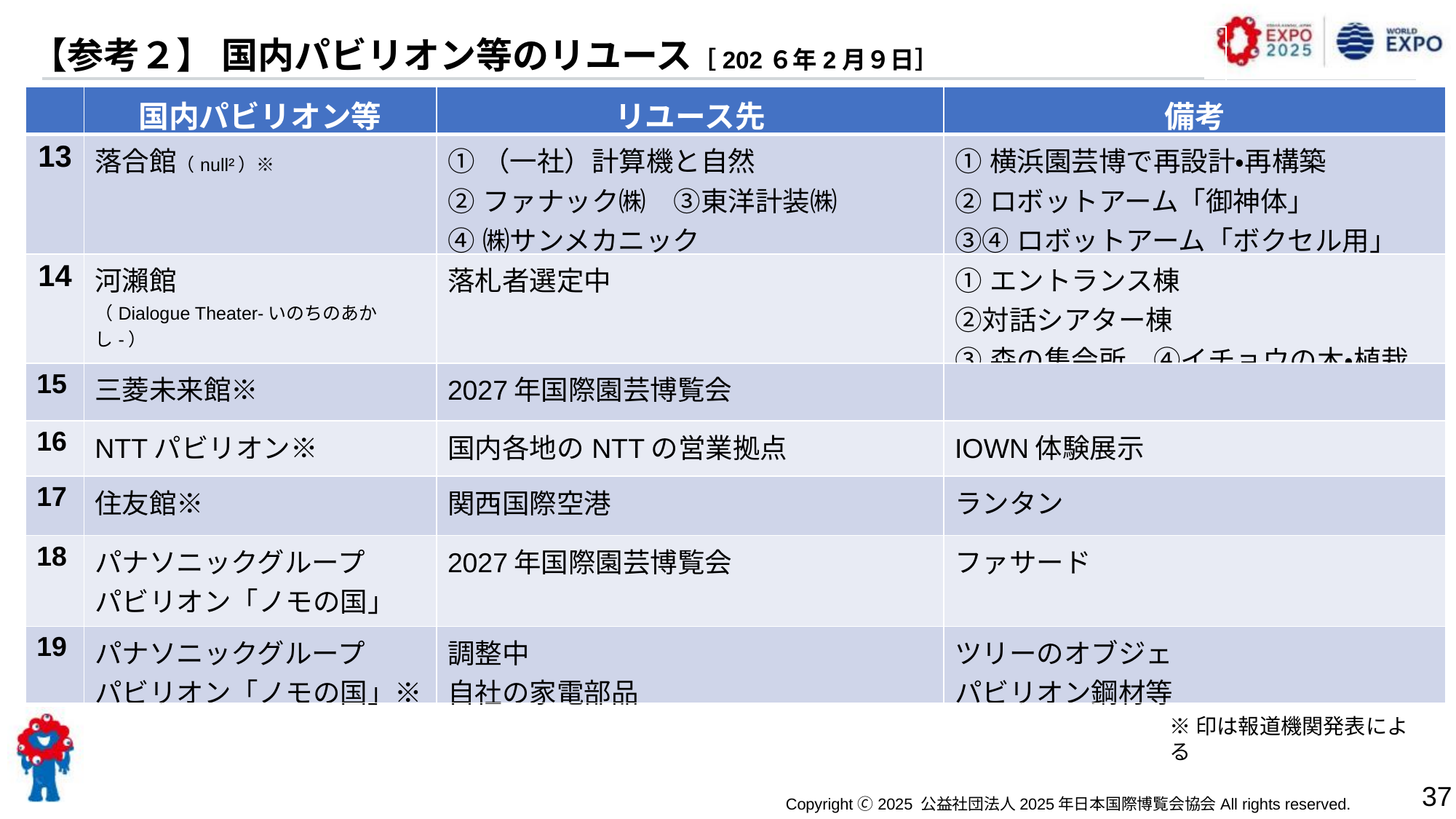

入場券販売状況（2025年８月31日時点）

【参考２】 国内パビリオン等のリユース［202６年2月９日］
|  | 国内パビリオン等 | リユース先 | 備考 |
| --- | --- | --- | --- |
| 13 | 落合館（null²）※ | ①（一社）計算機と自然 ②ファナック㈱　③東洋計装㈱ ④㈱サンメカニック | ①横浜園芸博で再設計・再構築 ②ロボットアーム「御神体」 ③④ロボットアーム「ボクセル用」 |
| 14 | 河瀨館 （Dialogue Theater-いのちのあかし-） | 落札者選定中 | ①エントランス棟 ②対話シアター棟 ③森の集会所　④イチョウの木・植栽 |
| 15 | 三菱未来館※ | 2027年国際園芸博覧会 |  |
| 16 | NTTパビリオン※ | 国内各地のNTTの営業拠点 | IOWN体験展示 |
| 17 | 住友館※ | 関西国際空港 | ランタン |
| 18 | パナソニックグループ パビリオン「ノモの国」 | 2027年国際園芸博覧会 | ファサード |
| 19 | パナソニックグループ パビリオン「ノモの国」※ | 調整中 自社の家電部品 | ツリーのオブジェ パビリオン鋼材等 |
※印は報道機関発表による
37
Copyright 🄫 2025 公益社団法人2025年日本国際博覧会協会All rights reserved.